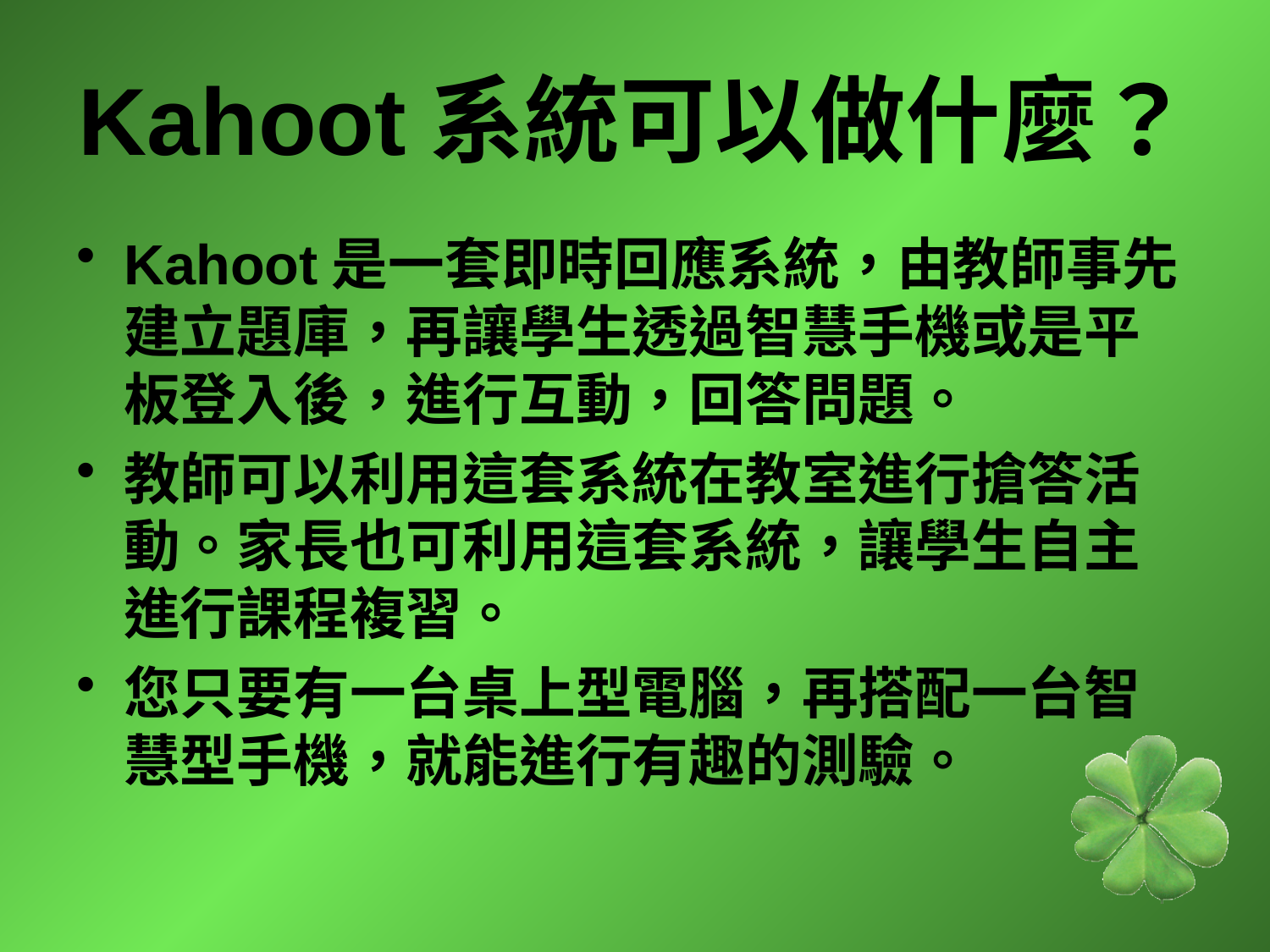

# Kahoot系統可以做什麼？
Kahoot是一套即時回應系統，由教師事先建立題庫，再讓學生透過智慧手機或是平板登入後，進行互動，回答問題。
教師可以利用這套系統在教室進行搶答活動。家長也可利用這套系統，讓學生自主進行課程複習。
您只要有一台桌上型電腦，再搭配一台智慧型手機，就能進行有趣的測驗。